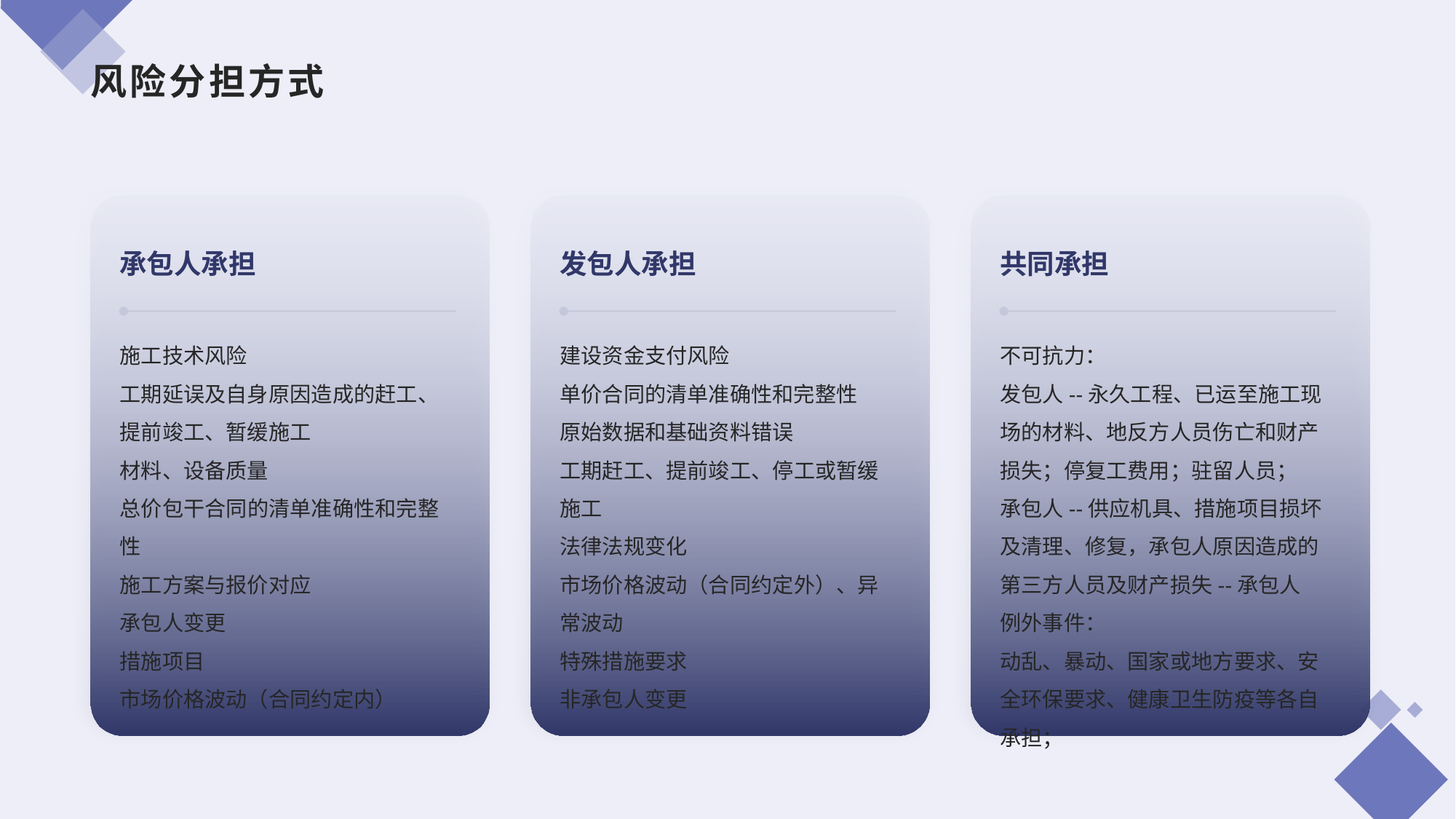

# 风险分担方式

承包人承担
发包人承担
共同承担
施工技术风险
工期延误及自身原因造成的赶工、提前竣工、暂缓施工
材料、设备质量
总价包干合同的清单准确性和完整性
施工方案与报价对应
承包人变更
措施项目
市场价格波动（合同约定内）
建设资金支付风险
单价合同的清单准确性和完整性
原始数据和基础资料错误
工期赶工、提前竣工、停工或暂缓施工
法律法规变化
市场价格波动（合同约定外）、异常波动
特殊措施要求
非承包人变更
不可抗力：
发包人--永久工程、已运至施工现场的材料、地反方人员伤亡和财产损失；停复工费用；驻留人员；
承包人--供应机具、措施项目损坏及清理、修复，承包人原因造成的第三方人员及财产损失--承包人
例外事件：
动乱、暴动、国家或地方要求、安全环保要求、健康卫生防疫等各自承担；